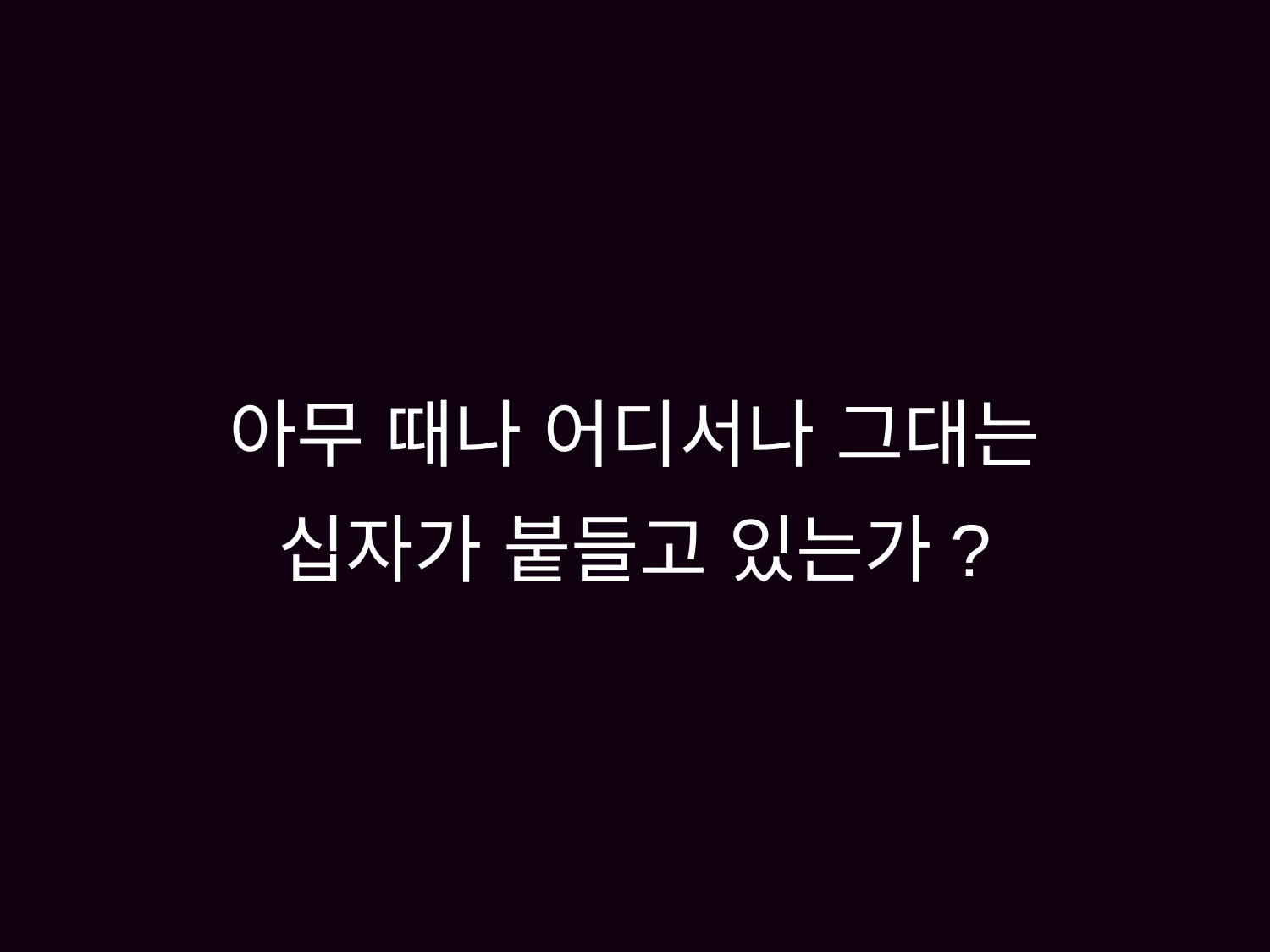

# 아무 때나 어디서나 그대는 십자가 붙들고 있는가?